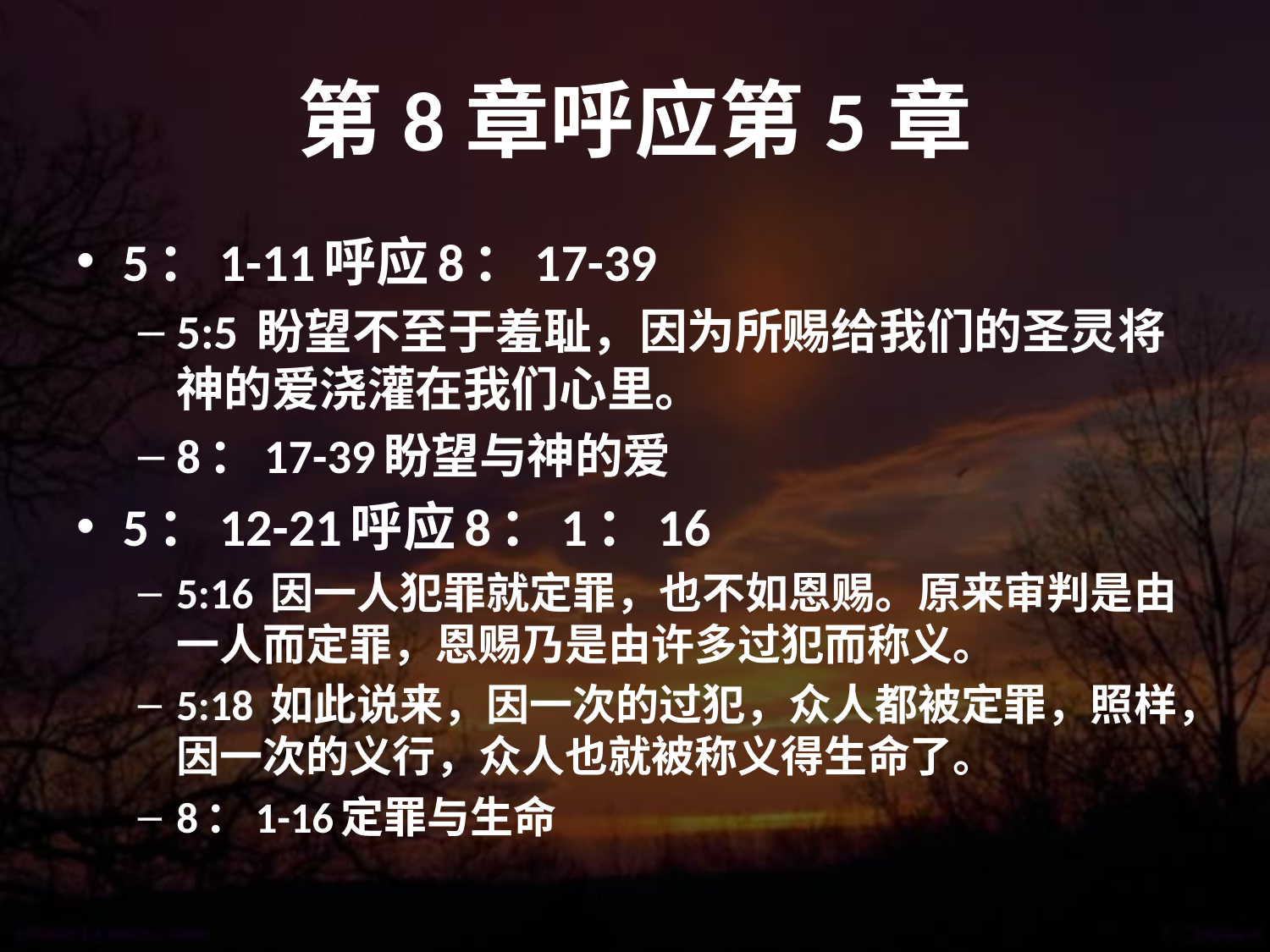

# 第8章呼应第5章
5：1-11呼应8：17-39
5:5 盼望不至于羞耻，因为所赐给我们的圣灵将神的爱浇灌在我们心里。
8：17-39盼望与神的爱
5：12-21呼应8：1：16
5:16 因一人犯罪就定罪，也不如恩赐。原来审判是由一人而定罪，恩赐乃是由许多过犯而称义。
5:18 如此说来，因一次的过犯，众人都被定罪，照样，因一次的义行，众人也就被称义得生命了。
8：1-16定罪与生命